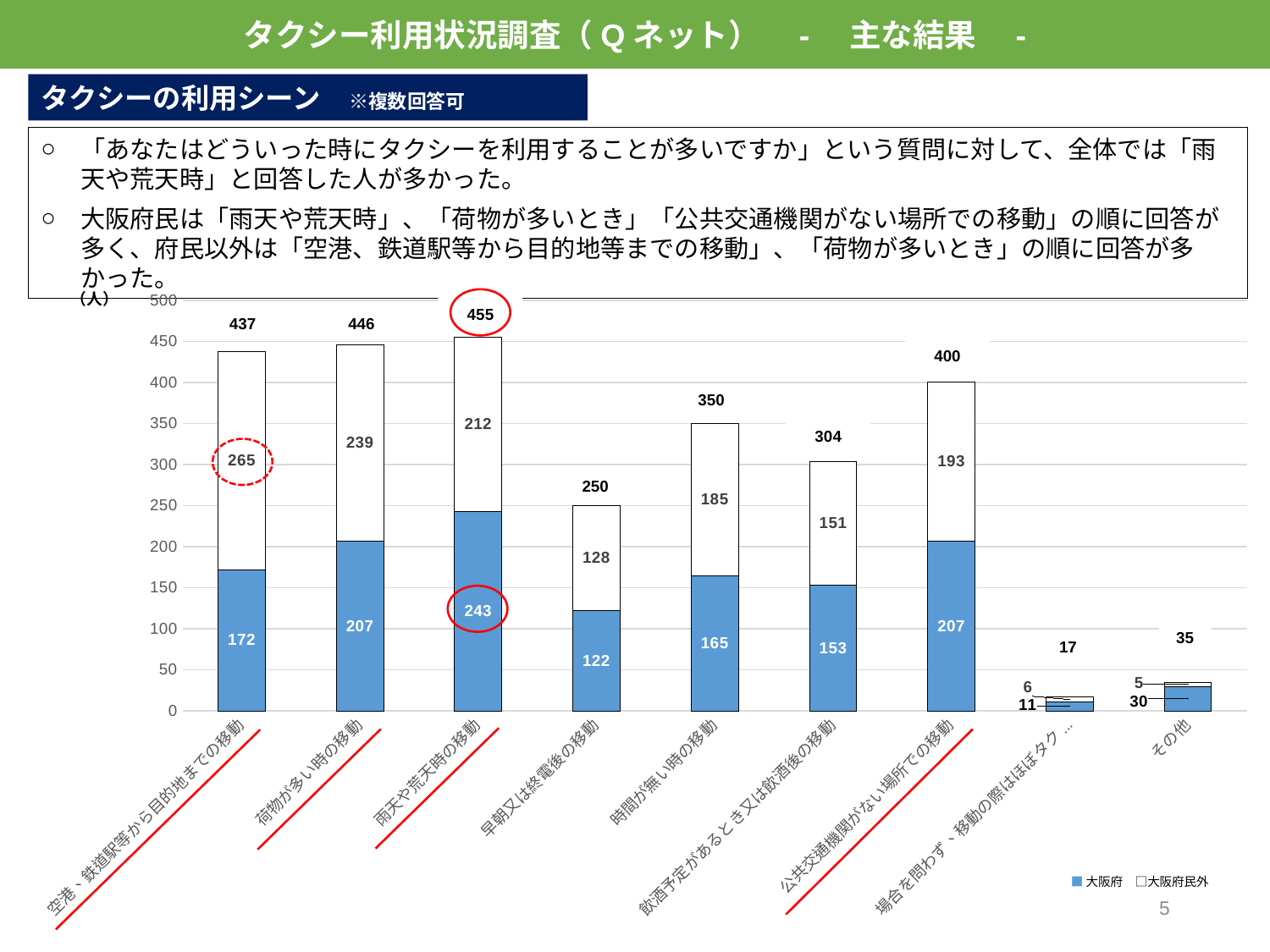

タクシー利用状況調査（Qネット）　-　主な結果　-
タクシーの利用シーン　※複数回答可
「あなたはどういった時にタクシーを利用することが多いですか」という質問に対して、全体では「雨天や荒天時」と回答した人が多かった。
大阪府民は「雨天や荒天時」、「荷物が多いとき」「公共交通機関がない場所での移動」の順に回答が多く、府民以外は「空港、鉄道駅等から目的地等までの移動」、「荷物が多いとき」の順に回答が多かった。

### Chart

| Category |  |  |
|---|---|---|
| 空港、鉄道駅等から目的地までの移動 | 172.0 | 265.0 |
| 荷物が多い時の移動 | 207.0 | 239.0 |
| 雨天や荒天時の移動 | 243.0 | 212.0 |
| 早朝又は終電後の移動 | 122.0 | 128.0 |
| 時間が無い時の移動 | 165.0 | 185.0 |
| 飲酒予定があるとき又は飲酒後の移動 | 153.0 | 151.0 |
| 公共交通機関がない場所での移動 | 207.0 | 193.0 |
| 場合を問わず、移動の際はほぼタクシーを利用 | 11.0 | 6.0 |
| その他 | 30.0 | 5.0 |
（人）

455
437
446
400
350
304

250

35
17
■大阪府　□大阪府民外
5